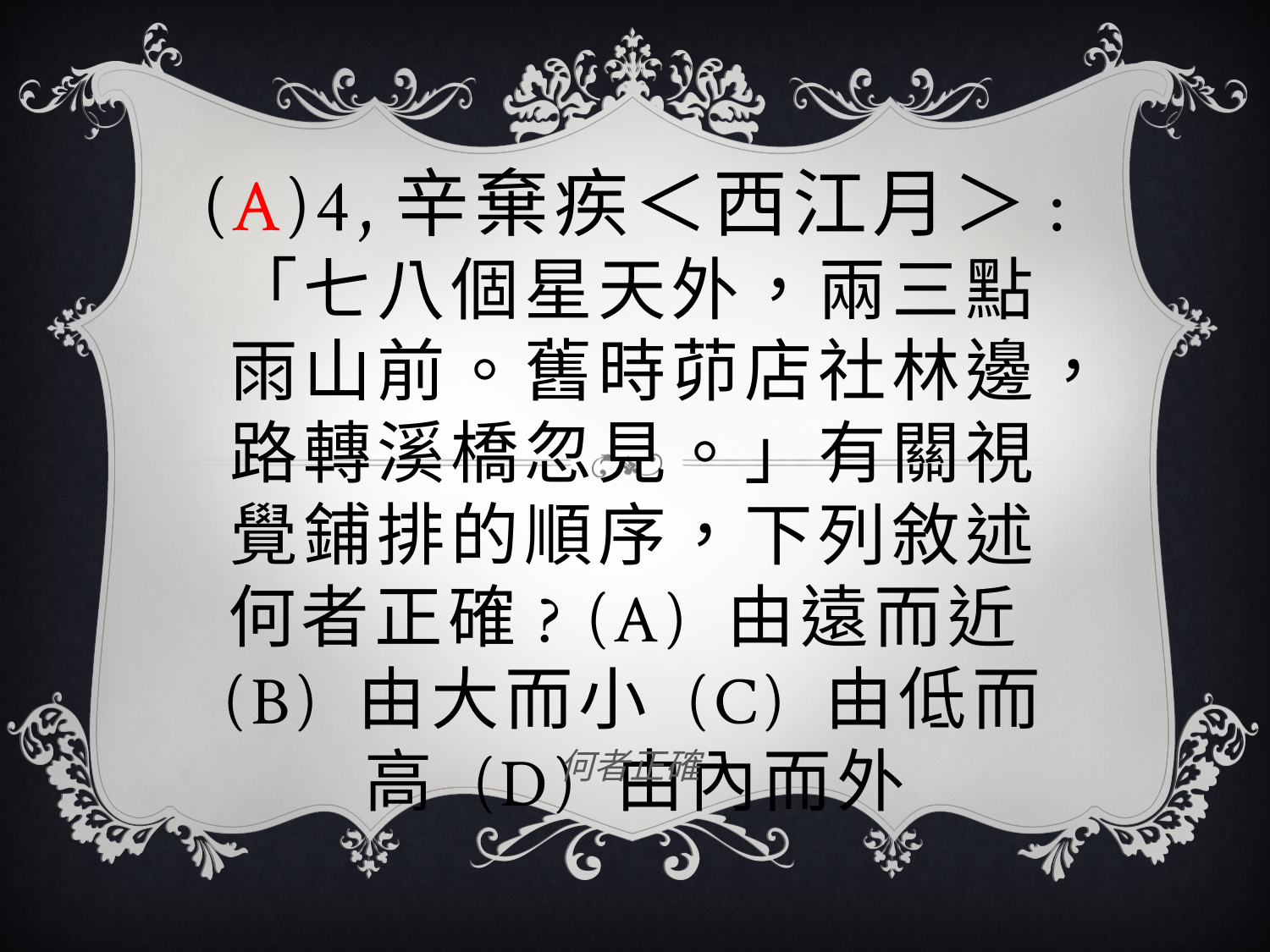

# (A)4,辛棄疾＜西江月＞:「七八個星天外，兩三點雨山前。舊時茆店社林邊，路轉溪橋忽見。」有關視覺鋪排的順序，下列敘述何者正確? (A) 由遠而近  (B) 由大而小 (C) 由低而高 (D) 由內而外
何者正確